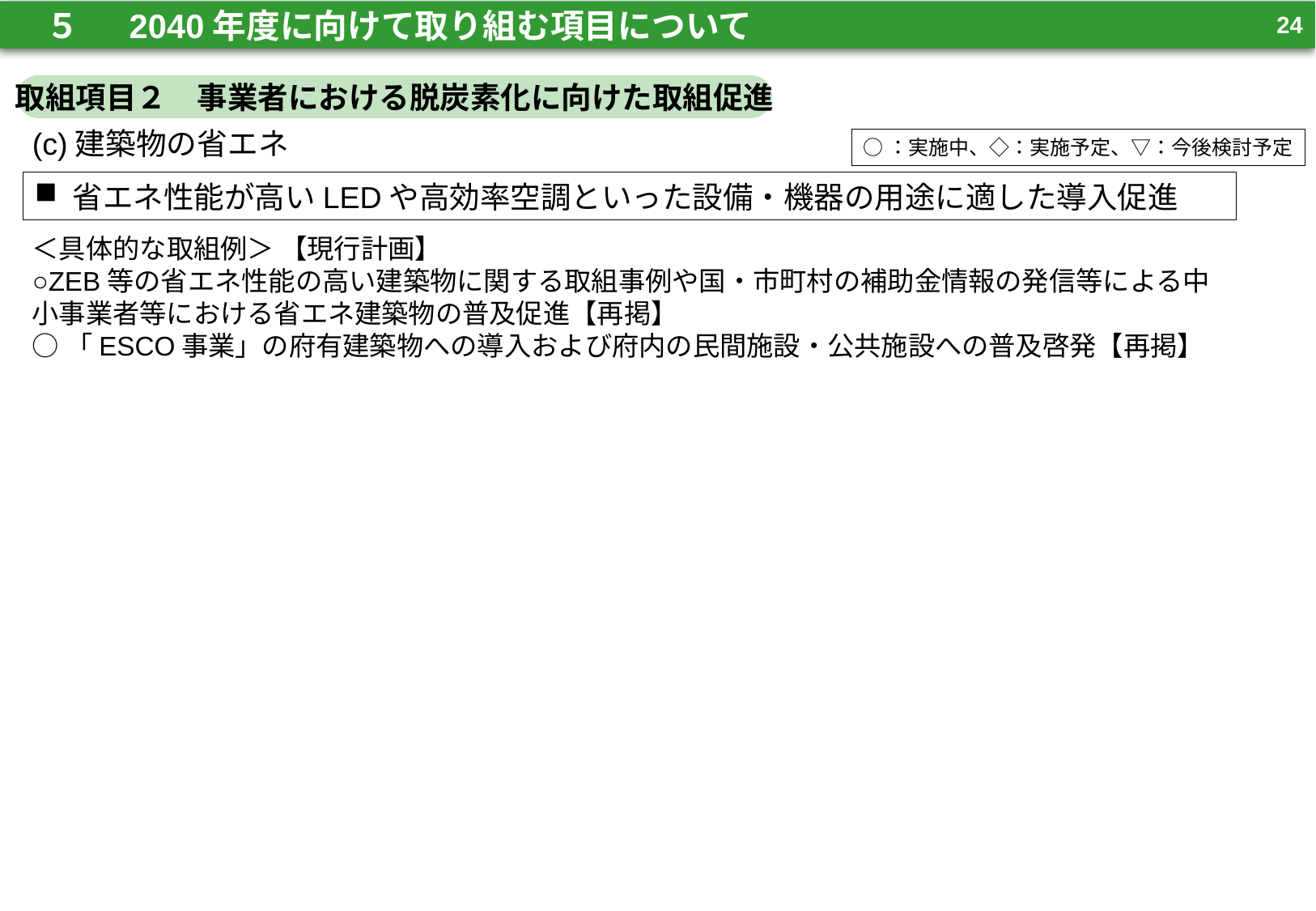

24
　５　 2040年度に向けて取り組む項目について
24
取組項目２　事業者における脱炭素化に向けた取組促進
(c)建築物の省エネ
○：実施中、◇：実施予定、▽：今後検討予定
省エネ性能が高いLEDや高効率空調といった設備・機器の用途に適した導入促進
＜具体的な取組例＞ 【現行計画】
○ZEB等の省エネ性能の高い建築物に関する取組事例や国・市町村の補助金情報の発信等による中小事業者等における省エネ建築物の普及促進【再掲】
○「ESCO事業」の府有建築物への導入および府内の民間施設・公共施設への普及啓発【再掲】